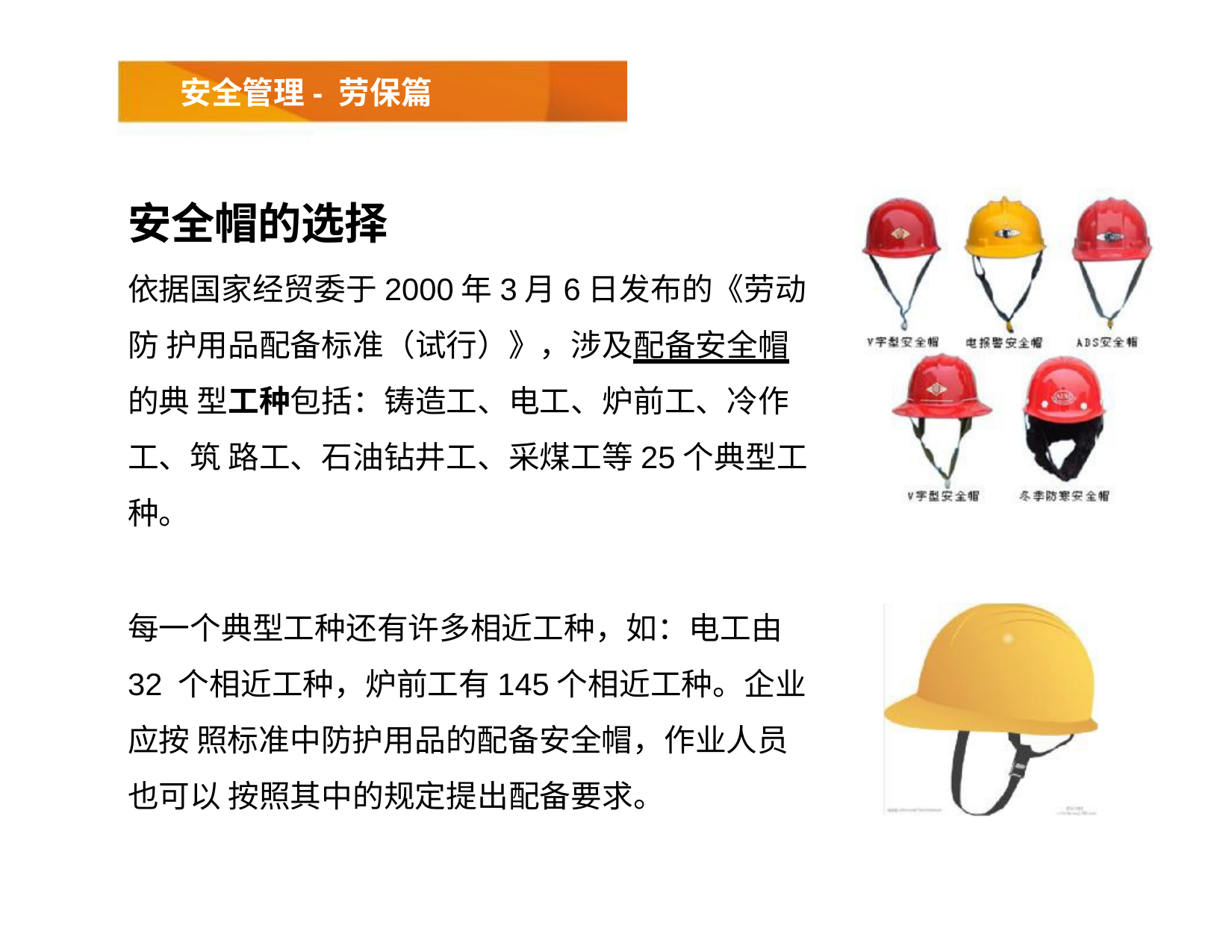

# 安全管理- 劳保篇
安全帽的选择
依据国家经贸委于2000年3月6日发布的《劳动防 护用品配备标准（试行）》，涉及配备安全帽的典 型工种包括：铸造工、电工、炉前工、冷作工、筑 路工、石油钻井工、采煤工等25个典型工种。

每一个典型工种还有许多相近工种，如：电工由32 个相近工种，炉前工有145个相近工种。企业应按 照标准中防护用品的配备安全帽，作业人员也可以 按照其中的规定提出配备要求。